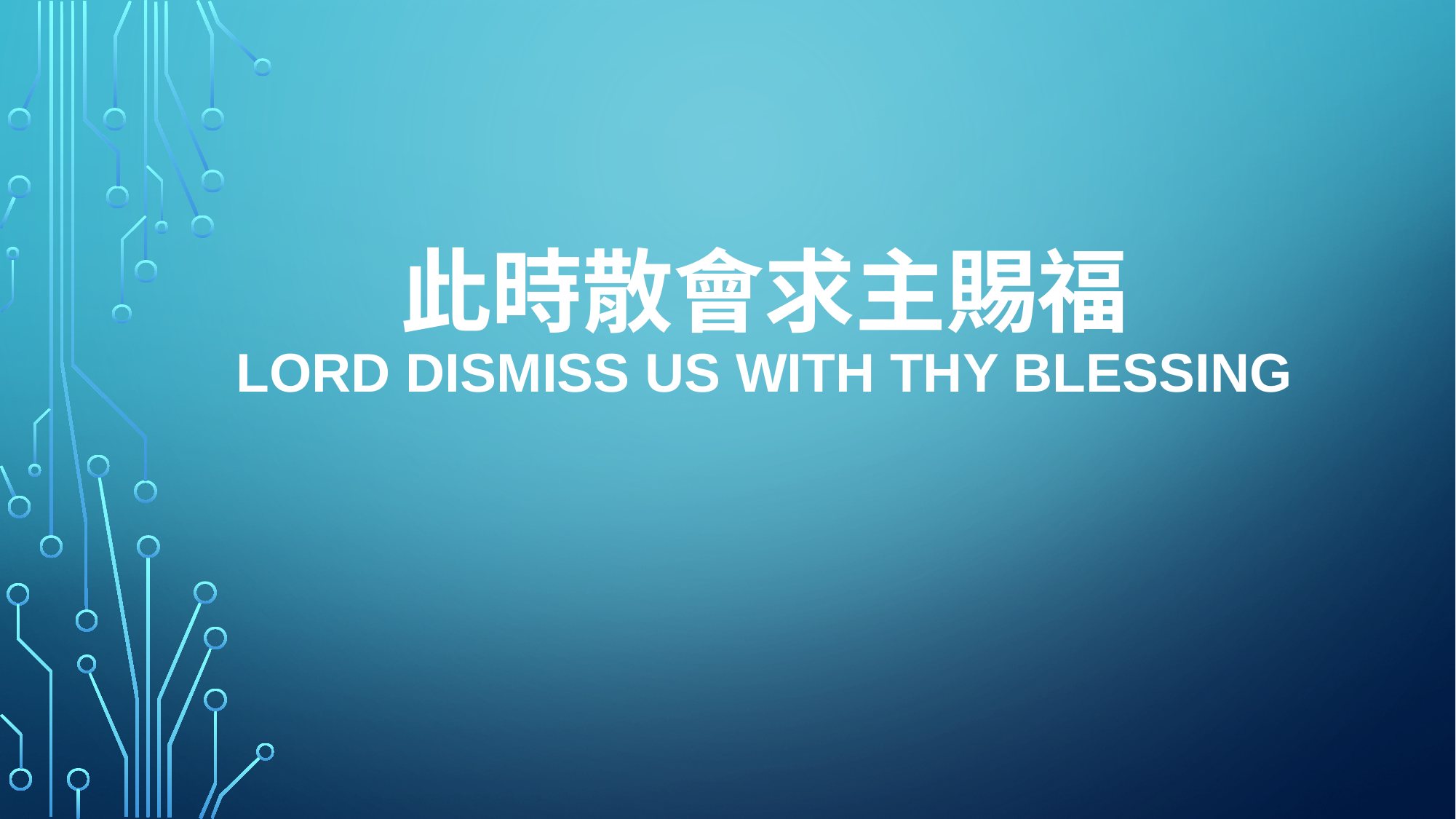

# 此時散會求主賜福 lord dismiss us with thy blessing